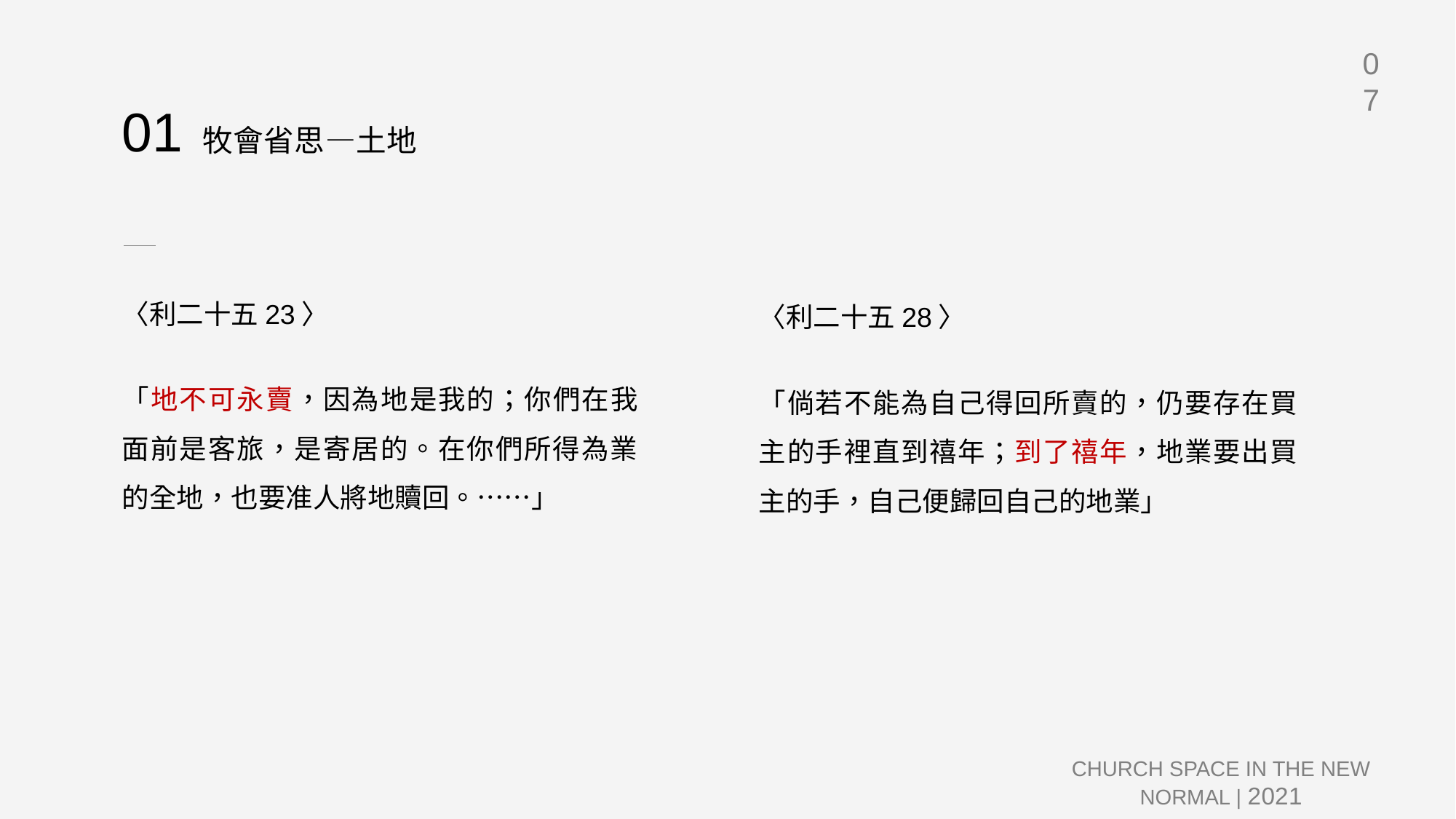

07
01 牧會省思—土地
〈利二十五23〉
「地不可永賣，因為地是我的；你們在我面前是客旅，是寄居的。在你們所得為業的全地，也要准人將地贖回。……」
〈利二十五28〉
「倘若不能為自己得回所賣的，仍要存在買主的手裡直到禧年；到了禧年，地業要出買主的手，自己便歸回自己的地業」
CHURCH SPACE IN THE NEW NORMAL | 2021